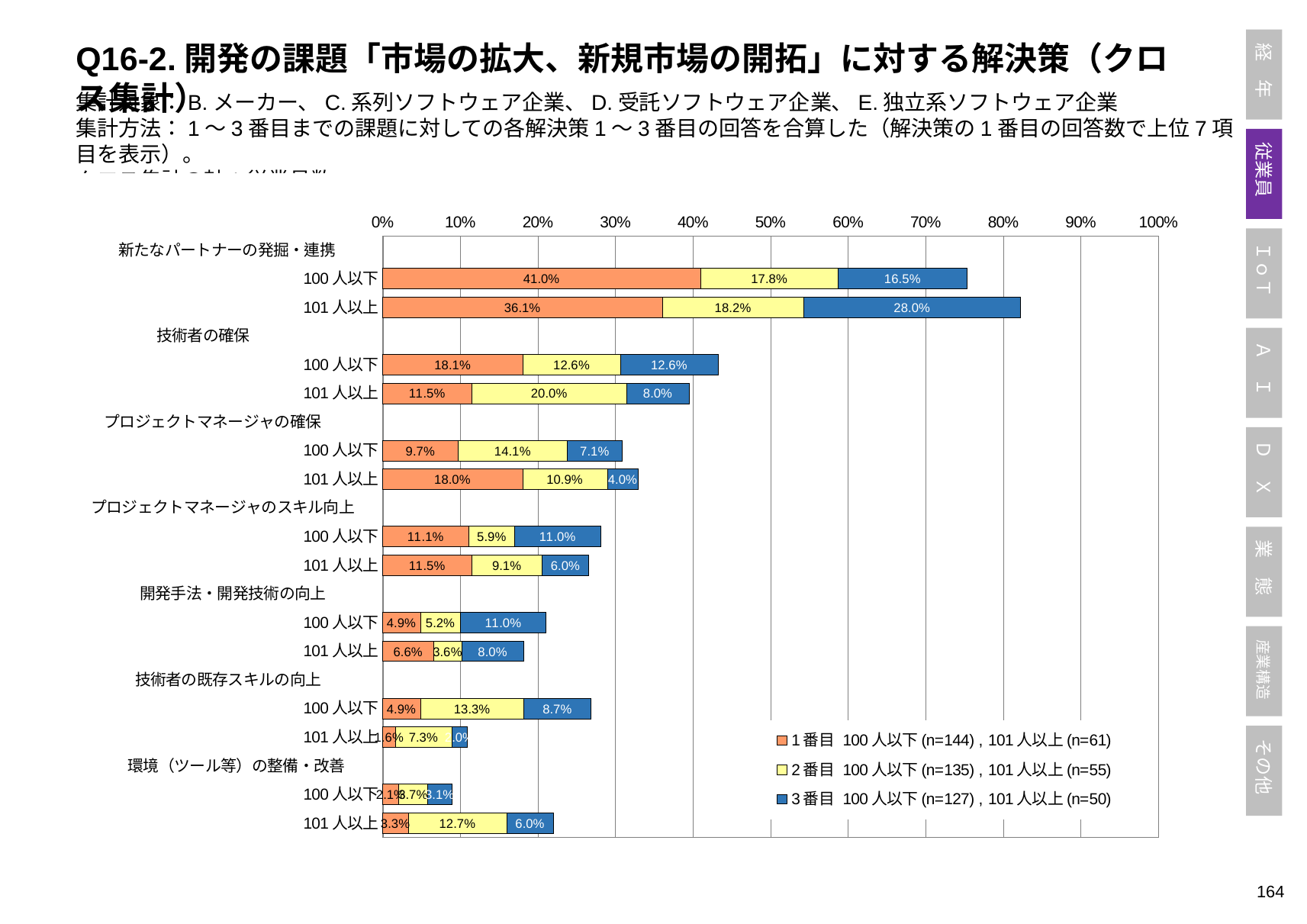

Q16-2.開発の課題「市場の拡大、新規市場の開拓」に対する解決策（クロス集計）
集計対象：B.メーカー、C.系列ソフトウェア企業、D.受託ソフトウェア企業、E.独立系ソフトウェア企業
集計方法：1～3番目までの課題に対しての各解決策1～3番目の回答を合算した（解決策の1番目の回答数で上位7項目を表示）。
クロス集計の軸：従業員数

### Chart

| Category | 1番目 100人以下(n=144) , 101人以上(n=61) | 2番目 100人以下(n=135) , 101人以上(n=55) | 3番目 100人以下(n=127) , 101人以上(n=50) |
|---|---|---|---|
| 新たなパートナーの発掘・連携          | None | None | None |
| 100人以下 | 0.4097222222222222 | 0.17777777777777778 | 0.16535433070866143 |
| 101人以上 | 0.36065573770491804 | 0.18181818181818182 | 0.28 |
| 技術者の確保                            | None | None | None |
| 100人以下 | 0.18055555555555555 | 0.1259259259259259 | 0.12598425196850394 |
| 101人以上 | 0.11475409836065574 | 0.2 | 0.08 |
| プロジェクトマネージャの確保             | None | None | None |
| 100人以下 | 0.09722222222222222 | 0.14074074074074075 | 0.07086614173228346 |
| 101人以上 | 0.18032786885245902 | 0.10909090909090909 | 0.04 |
| プロジェクトマネージャのスキル向上      | None | None | None |
| 100人以下 | 0.1111111111111111 | 0.05925925925925926 | 0.11023622047244094 |
| 101人以上 | 0.11475409836065574 | 0.09090909090909091 | 0.06 |
| 開発手法・開発技術の向上            | None | None | None |
| 100人以下 | 0.04861111111111111 | 0.05185185185185185 | 0.11023622047244094 |
| 101人以上 | 0.06557377049180328 | 0.03636363636363636 | 0.08 |
| 技術者の既存スキルの向上             | None | None | None |
| 100人以下 | 0.04861111111111111 | 0.13333333333333333 | 0.08661417322834646 |
| 101人以上 | 0.01639344262295082 | 0.07272727272727272 | 0.02 |
| 環境（ツール等）の整備・改善        | None | None | None |
| 100人以下 | 0.020833333333333332 | 0.037037037037037035 | 0.031496062992125984 |
| 101人以上 | 0.03278688524590164 | 0.12727272727272726 | 0.06 |
164